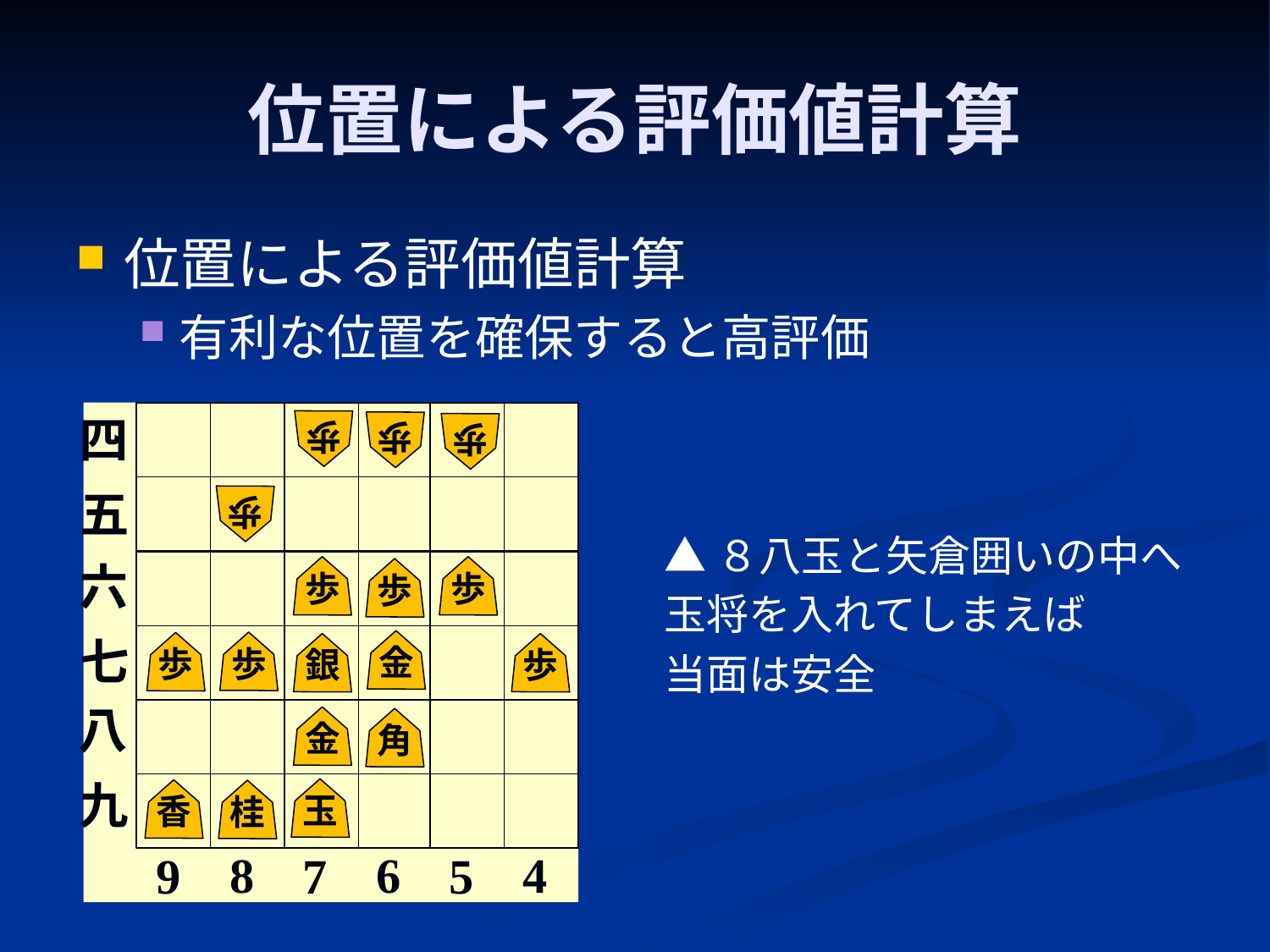

# 位置による評価値計算
位置による評価値計算
有利な位置を確保すると高評価
四

歩
歩
歩

五
歩
▲８八玉と矢倉囲いの中へ
玉将を入れてしまえば
当面は安全
六

歩
歩
歩
七

金
歩
歩
歩
銀
八

金
角
九

玉
香
桂
6
8
4
7
9
5